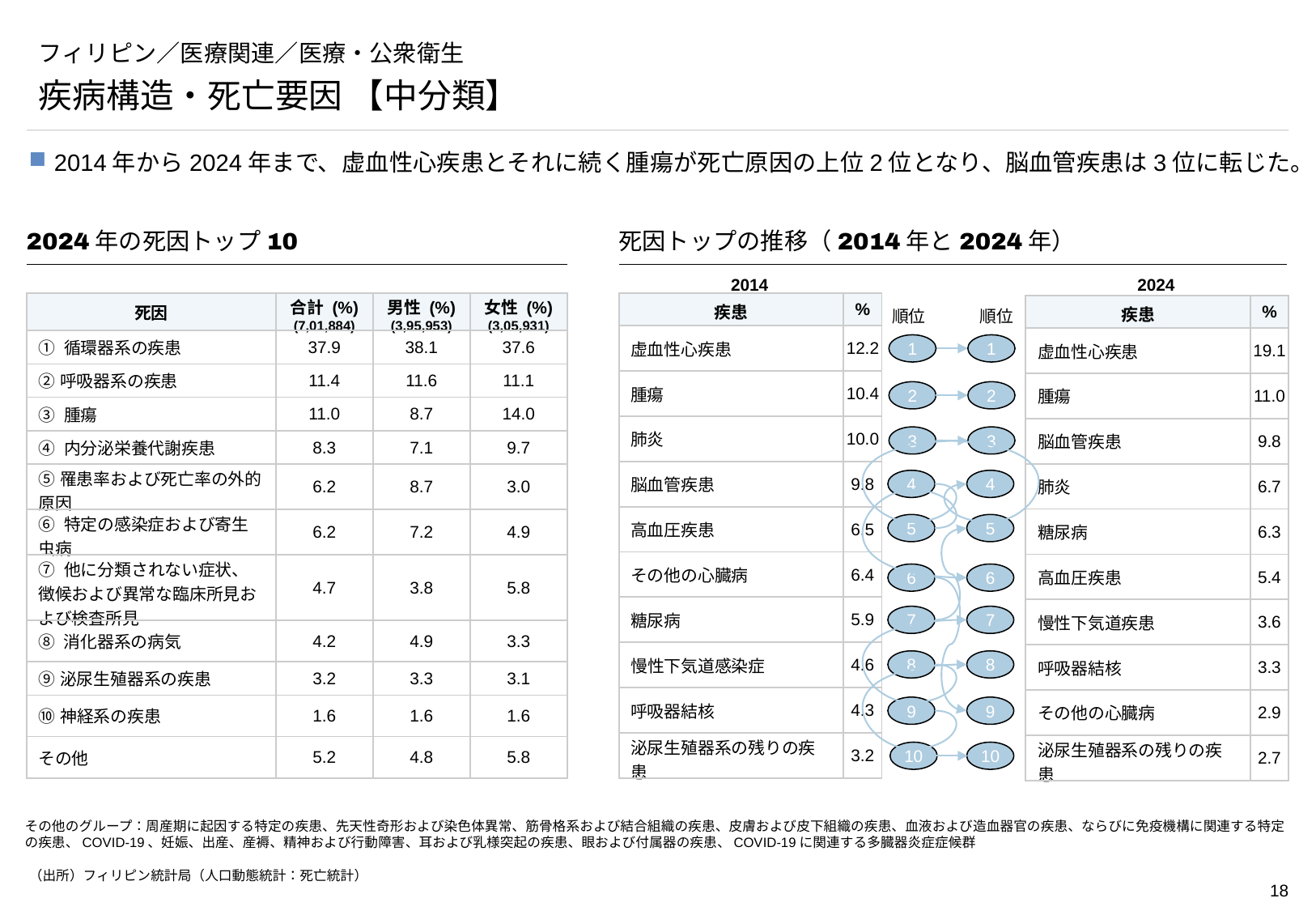

# フィリピン／医療関連／医療・公衆衛生
疾病構造・死亡要因 【中分類】
2014年から2024年まで、虚血性心疾患とそれに続く腫瘍が死亡原因の上位2位となり、脳血管疾患は3位に転じた。
2024年の死因トップ10
死因トップの推移（2014年と2024年）
2014
2024
| 疾患 | % |
| --- | --- |
| 虚血性心疾患 | 12.2 |
| 腫瘍 | 10.4 |
| 肺炎 | 10.0 |
| 脳血管疾患 | 9.8 |
| 高血圧疾患 | 6.5 |
| その他の心臓病 | 6.4 |
| 糖尿病 | 5.9 |
| 慢性下気道感染症 | 4.6 |
| 呼吸器結核 | 4.3 |
| 泌尿生殖器系の残りの疾患 | 3.2 |
| 死因 | 合計 (%) (7,01,884) | 男性 (%) (3,95,953) | 女性 (%) (3,05,931) |
| --- | --- | --- | --- |
| ① 循環器系の疾患 | 37.9 | 38.1 | 37.6 |
| ②呼吸器系の疾患 | 11.4 | 11.6 | 11.1 |
| ③ 腫瘍 | 11.0 | 8.7 | 14.0 |
| ④ 内分泌栄養代謝疾患 | 8.3 | 7.1 | 9.7 |
| ⑤罹患率および死亡率の外的原因 | 6.2 | 8.7 | 3.0 |
| ⑥ 特定の感染症および寄生虫病 | 6.2 | 7.2 | 4.9 |
| ⑦ 他に分類されない症状、徴候および異常な臨床所見および検査所見 | 4.7 | 3.8 | 5.8 |
| ⑧ 消化器系の病気 | 4.2 | 4.9 | 3.3 |
| ⑨泌尿生殖器系の疾患 | 3.2 | 3.3 | 3.1 |
| ⑩神経系の疾患 | 1.6 | 1.6 | 1.6 |
| その他 | 5.2 | 4.8 | 5.8 |
順位
順位
| 疾患 | % |
| --- | --- |
| 虚血性心疾患 | 19.1 |
| 腫瘍 | 11.0 |
| 脳血管疾患 | 9.8 |
| 肺炎 | 6.7 |
| 糖尿病 | 6.3 |
| 高血圧疾患 | 5.4 |
| 慢性下気道疾患 | 3.6 |
| 呼吸器結核 | 3.3 |
| その他の心臓病 | 2.9 |
| 泌尿生殖器系の残りの疾患 | 2.7 |
1
1
2
2
3
3
4
4
5
5
6
6
7
7
8
8
9
9
10
10
その他のグループ：周産期に起因する特定の疾患、先天性奇形および染色体異常、筋骨格系および結合組織の疾患、皮膚および皮下組織の疾患、血液および造血器官の疾患、ならびに免疫機構に関連する特定の疾患、COVID-19、妊娠、出産、産褥、精神および行動障害、耳および乳様突起の疾患、眼および付属器の疾患、COVID-19に関連する多臓器炎症症候群
（出所）フィリピン統計局（人口動態統計：死亡統計）